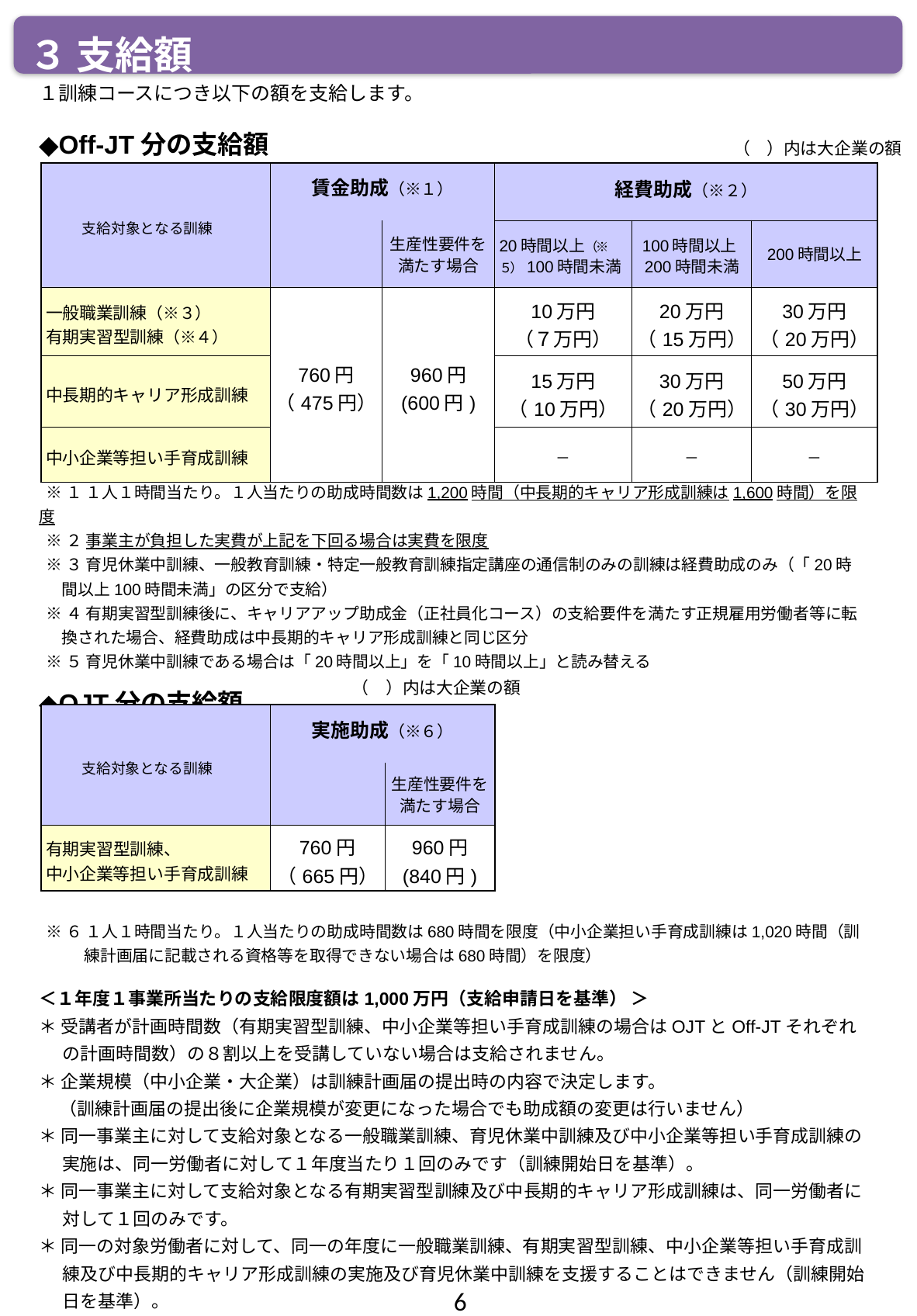

３ 支給額
１訓練コースにつき以下の額を支給します。

◆Off-JT分の支給額

  ※１ １人１時間当たり。１人当たりの助成時間数は1,200時間（中長期的キャリア形成訓練は1,600時間）を限度
  ※２ 事業主が負担した実費が上記を下回る場合は実費を限度
  ※３ 育児休業中訓練、一般教育訓練・特定一般教育訓練指定講座の通信制のみの訓練は経費助成のみ（「20時間以上100時間未満」の区分で支給）
  ※４ 有期実習型訓練後に、キャリアアップ助成金（正社員化コース）の支給要件を満たす正規雇用労働者等に転換された場合、経費助成は中長期的キャリア形成訓練と同じ区分
  ※５ 育児休業中訓練である場合は「20時間以上」を「10時間以上」と読み替える

◆OJT分の支給額

  ※６ １人１時間当たり。１人当たりの助成時間数は680時間を限度（中小企業担い手育成訓練は1,020時間（訓練計画届に記載される資格等を取得できない場合は680時間）を限度）

＜１年度１事業所当たりの支給限度額は1,000万円（支給申請日を基準） ＞
＊ 受講者が計画時間数（有期実習型訓練、中小企業等担い手育成訓練の場合はOJTとOff-JTそれぞれの計画時間数）の８割以上を受講していない場合は支給されません。
＊ 企業規模（中小企業・大企業）は訓練計画届の提出時の内容で決定します。
    （訓練計画届の提出後に企業規模が変更になった場合でも助成額の変更は行いません）
＊ 同一事業主に対して支給対象となる一般職業訓練、育児休業中訓練及び中小企業等担い手育成訓練の実施は、同一労働者に対して１年度当たり１回のみです（訓練開始日を基準）。
＊ 同一事業主に対して支給対象となる有期実習型訓練及び中長期的キャリア形成訓練は、同一労働者に対して１回のみです。
＊ 同一の対象労働者に対して、同一の年度に一般職業訓練、有期実習型訓練、中小企業等担い手育成訓練及び中長期的キャリア形成訓練の実施及び育児休業中訓練を支援することはできません（訓練開始日を基準）。
（　）内は大企業の額
| 支給対象となる訓練 | 賃金助成（※１） |  | 経費助成（※２） |  |  |
| --- | --- | --- | --- | --- | --- |
|  |  | 生産性要件を満たす場合 | 20時間以上（※５）100時間未満 | 100時間以上200時間未満 | 200時間以上 |
| 一般職業訓練（※３） 有期実習型訓練（※４） | 760円 （475円） | 960円 (600円) | 10万円 （７万円） | 20万円 （15万円） | 30万円 （20万円） |
| 中長期的キャリア形成訓練 |  |  | 15万円 （10万円） | 30万円 （20万円） | 50万円 （30万円） |
| 中小企業等担い手育成訓練 |  |  | － | － | － |
（　）内は大企業の額
| 支給対象となる訓練 | 実施助成（※６） |  |
| --- | --- | --- |
|  |  | 生産性要件を満たす場合 |
| 有期実習型訓練、 中小企業等担い手育成訓練 | 760円 （665円） | 960円 (840円) |
6